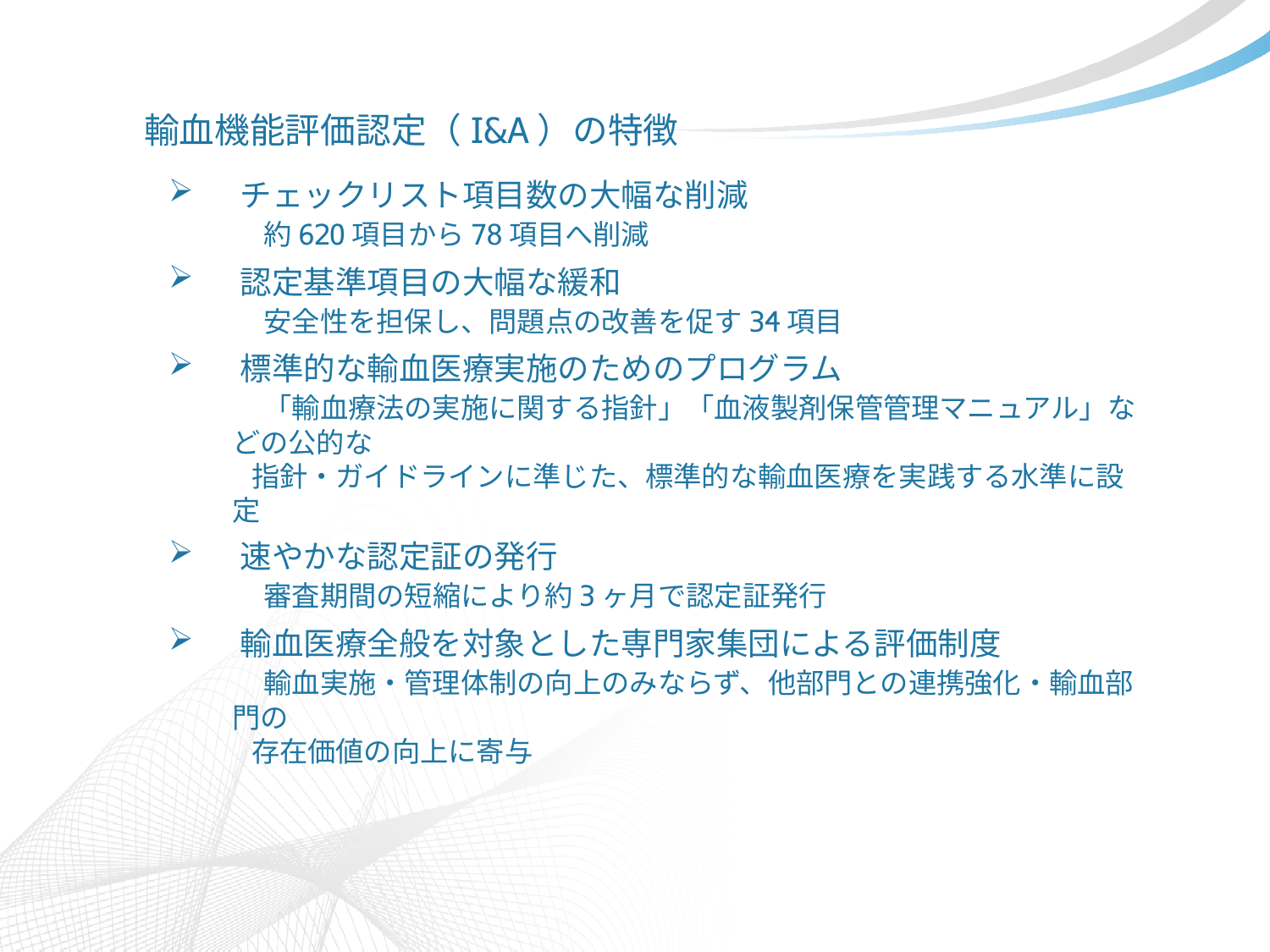

輸血機能評価認定（I&A）の特徴
　チェックリスト項目数の大幅な削減
　約620項目から78項目へ削減
　認定基準項目の大幅な緩和
　安全性を担保し、問題点の改善を促す34項目
　標準的な輸血医療実施のためのプログラム
　「輸血療法の実施に関する指針」「血液製剤保管管理マニュアル」などの公的な
  指針・ガイドラインに準じた、標準的な輸血医療を実践する水準に設定
　速やかな認定証の発行
　審査期間の短縮により約3ヶ月で認定証発行
　輸血医療全般を対象とした専門家集団による評価制度
　輸血実施・管理体制の向上のみならず、他部門との連携強化・輸血部門の
  存在価値の向上に寄与